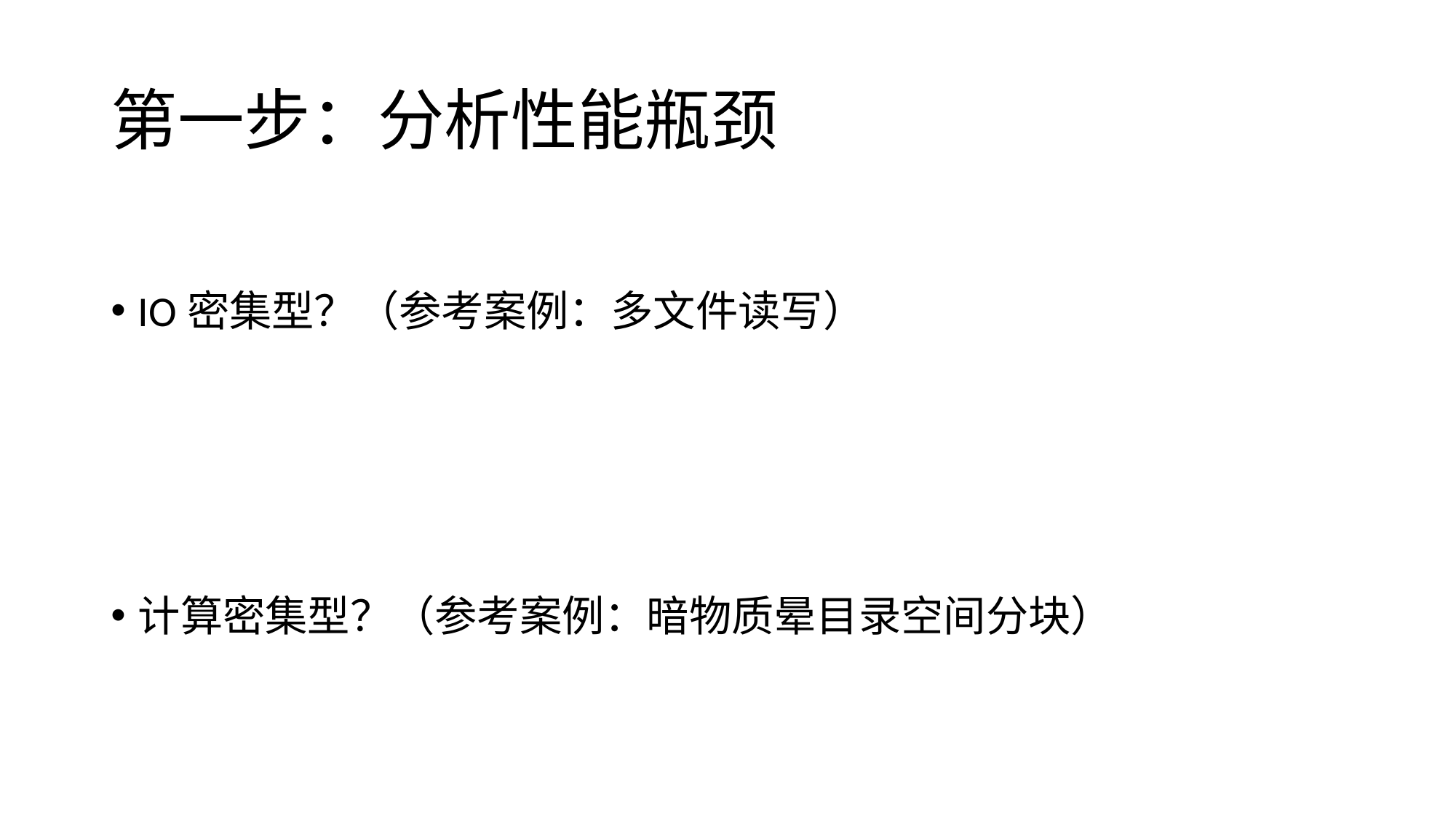

# 第一步：分析性能瓶颈

IO密集型？（参考案例：多文件读写）

计算密集型？（参考案例：暗物质晕目录空间分块）